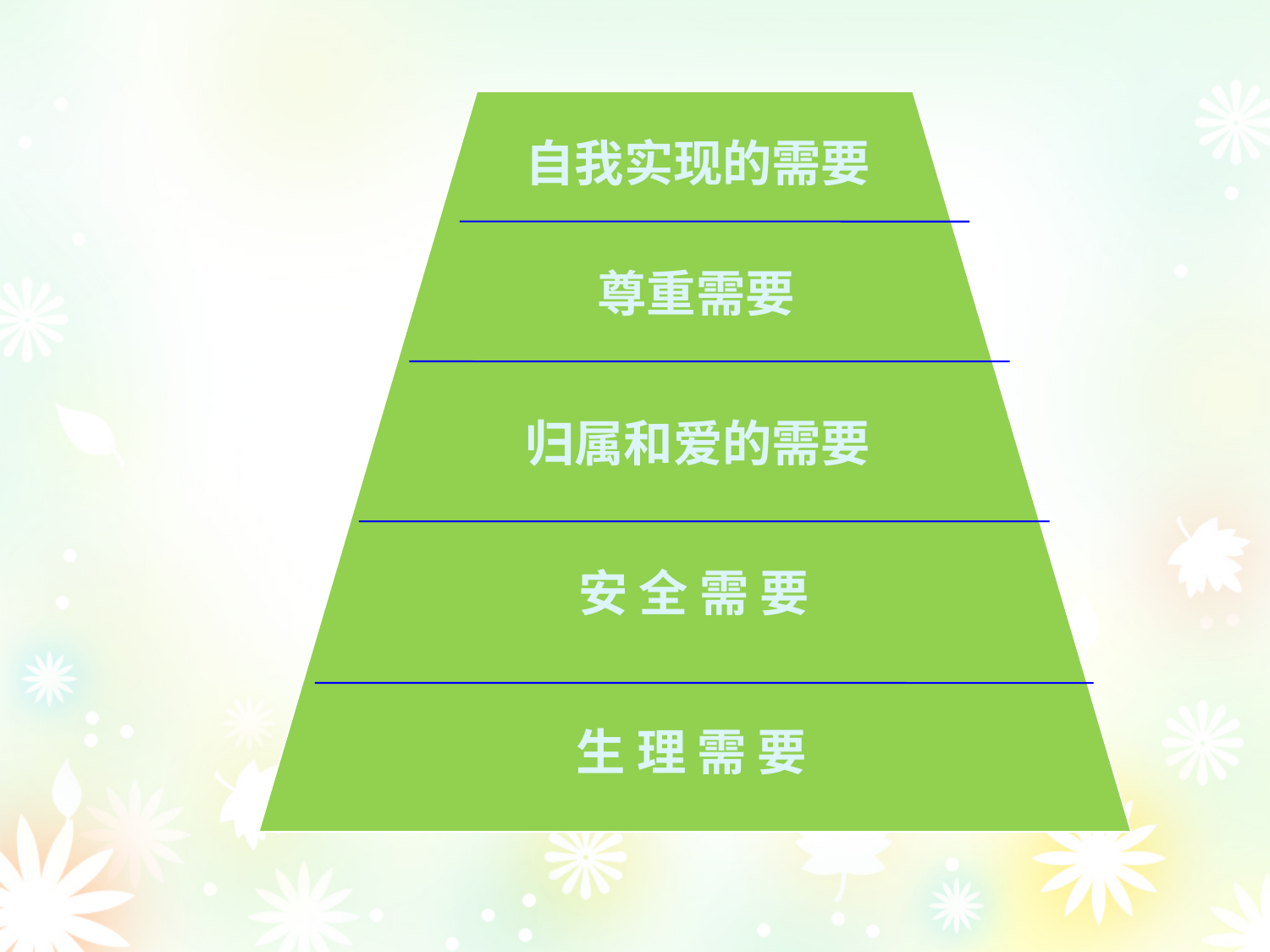

自我实现的需要

尊重需要

归属和爱的需要

安 全 需 要

生 理 需 要